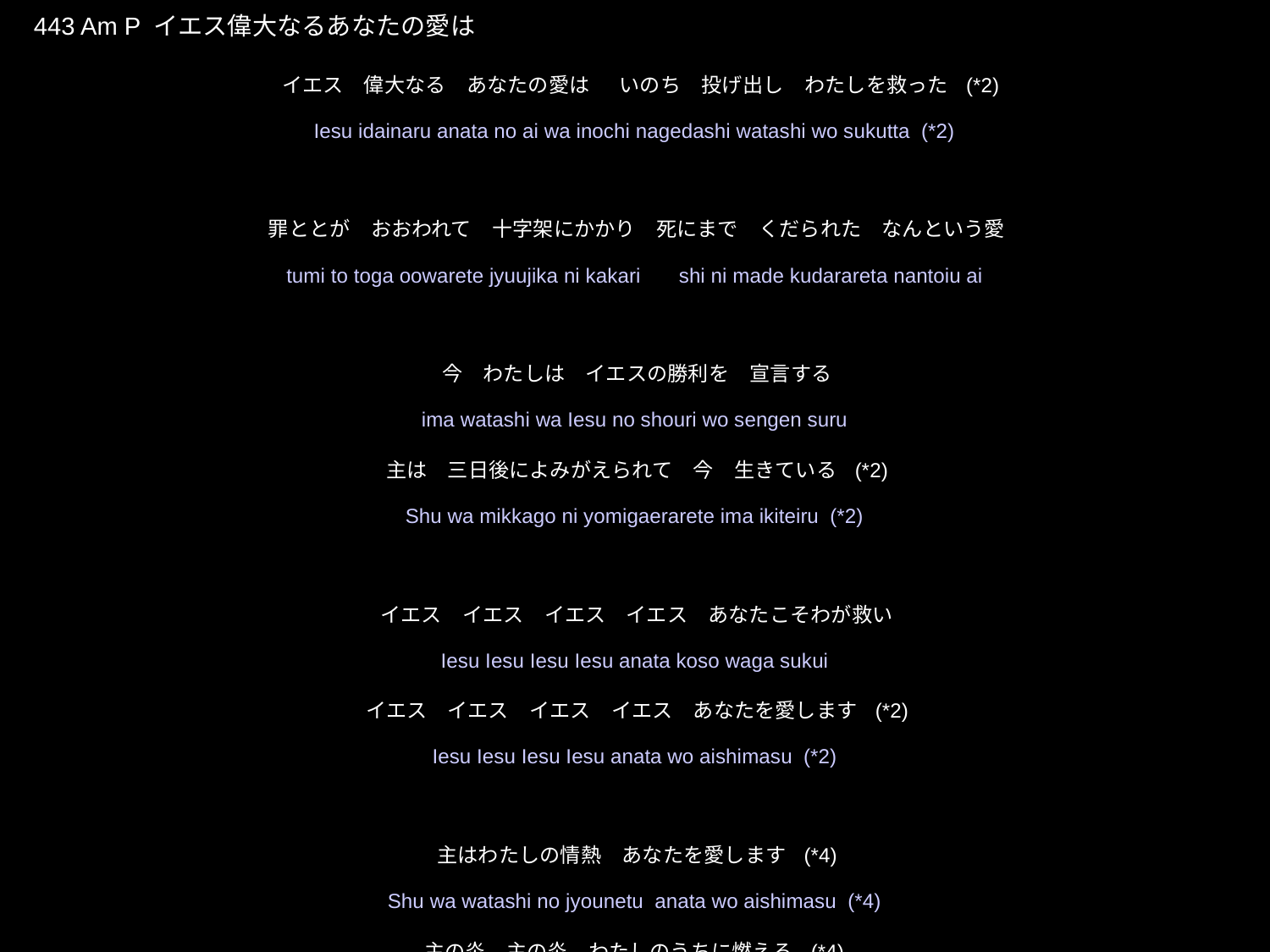

いえすいだいなるあなたのあいは
★W
443 Am P イエス偉大なるあなたの愛は
 イエス　偉大なる　あなたの愛は　  いのち　投げ出し　わたしを救った  (*2)

罪ととが　おおわれて　十字架にかかり　死にまで　くだられた　なんという愛

今　わたしは　イエスの勝利を　宣言する

主は　三日後によみがえられて　今　生きている  (*2)

イエス　イエス　イエス　イエス　あなたこそわが救い

イエス　イエス　イエス　イエス　あなたを愛します  (*2)

主はわたしの情熱　あなたを愛します  (*4)

主の炎　主の炎　わたしのうちに燃える  (*4)

★５
Iesu idainaru anata no ai wa inochi nagedashi watashi wo sukutta  (*2)

tumi to toga oowarete jyuujika ni kakari　shi ni made kudarareta nantoiu ai

ima watashi wa Iesu no shouri wo sengen suru

Shu wa mikkago ni yomigaerarete ima ikiteiru  (*2)

Iesu Iesu Iesu Iesu anata koso waga sukui

Iesu Iesu Iesu Iesu anata wo aishimasu  (*2)

Shu wa watashi no jyounetu  anata wo aishimasu  (*4)

Shu no fonoo  Shu no honoo  watashi no uchi ni moeru (*4)